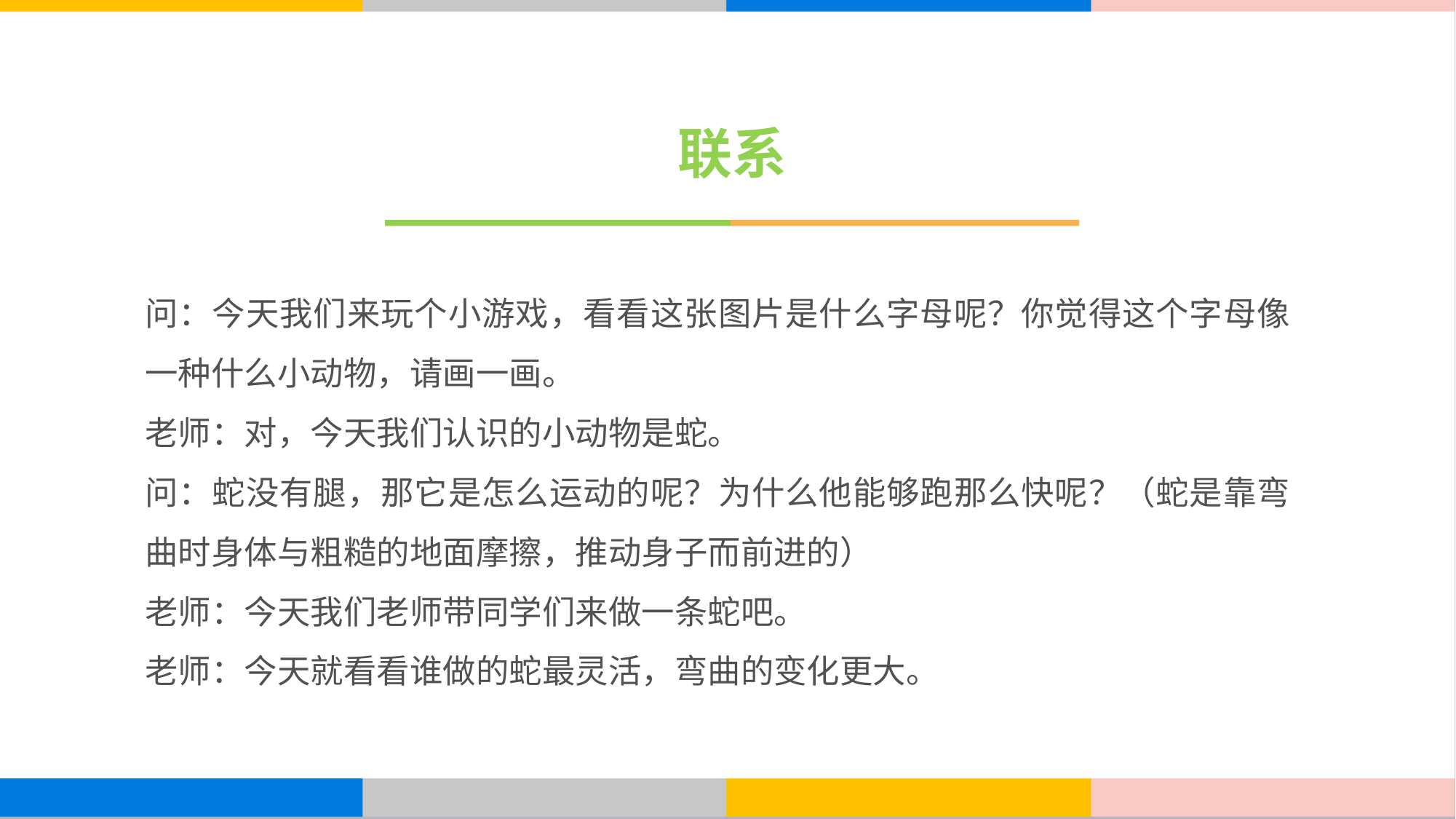

# 联系
问：今天我们来玩个小游戏，看看这张图片是什么字母呢？你觉得这个字母像一种什么小动物，请画一画。
老师：对，今天我们认识的小动物是蛇。
问：蛇没有腿，那它是怎么运动的呢？为什么他能够跑那么快呢？（蛇是靠弯曲时身体与粗糙的地面摩擦，推动身子而前进的）
老师：今天我们老师带同学们来做一条蛇吧。
老师：今天就看看谁做的蛇最灵活，弯曲的变化更大。